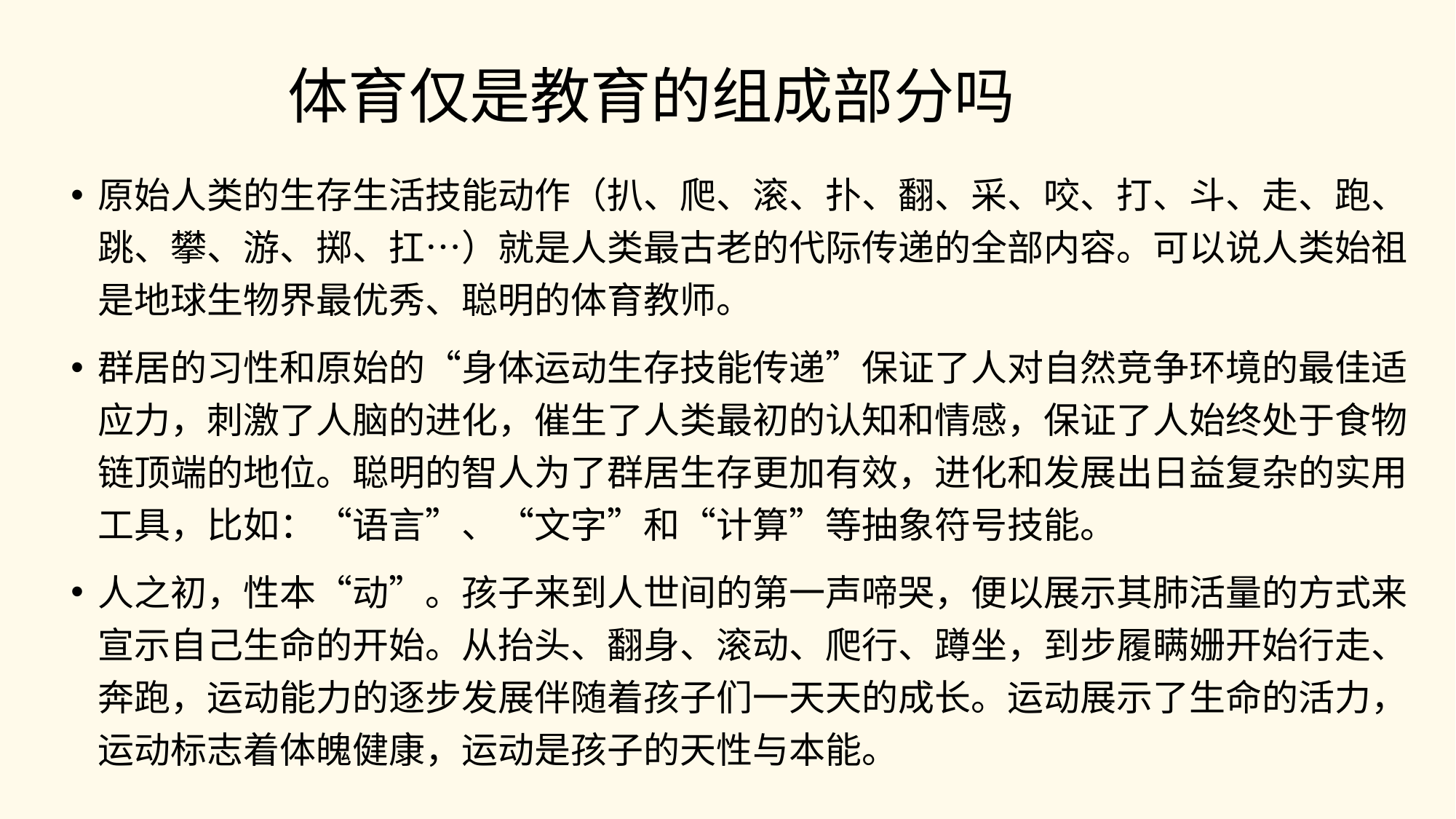

# 体育仅是教育的组成部分吗
原始人类的生存生活技能动作（扒、爬、滚、扑、翻、采、咬、打、斗、走、跑、跳、攀、游、掷、扛…）就是人类最古老的代际传递的全部内容。可以说人类始祖是地球生物界最优秀、聪明的体育教师。
群居的习性和原始的“身体运动生存技能传递”保证了人对自然竞争环境的最佳适应力，刺激了人脑的进化，催生了人类最初的认知和情感，保证了人始终处于食物链顶端的地位。聪明的智人为了群居生存更加有效，进化和发展出日益复杂的实用工具，比如：“语言”、“文字”和“计算”等抽象符号技能。
人之初，性本“动”。孩子来到人世间的第一声啼哭，便以展示其肺活量的方式来宣示自己生命的开始。从抬头、翻身、滚动、爬行、蹲坐，到步履瞒姗开始行走、奔跑，运动能力的逐步发展伴随着孩子们一天天的成长。运动展示了生命的活力，运动标志着体魄健康，运动是孩子的天性与本能。